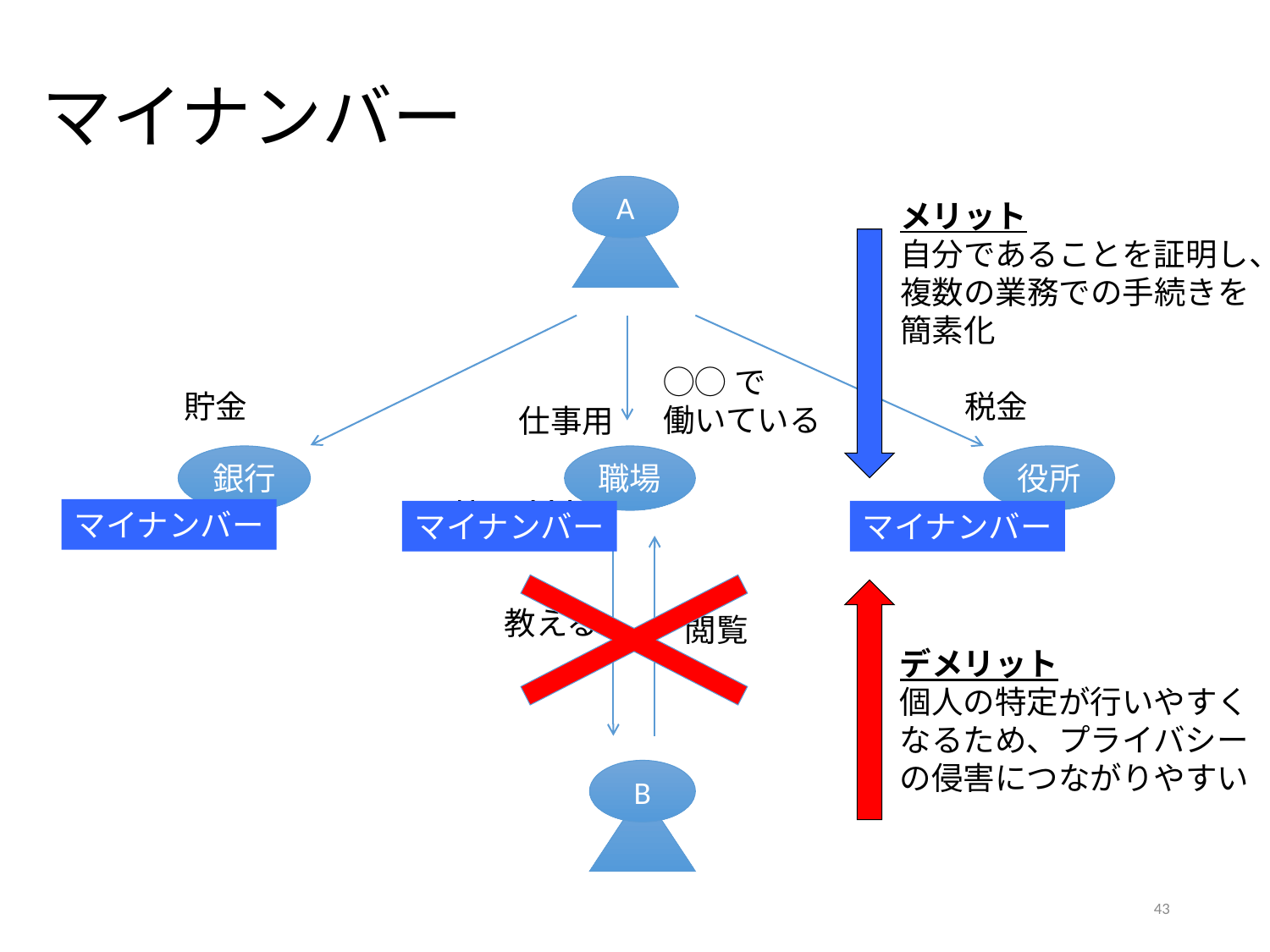

# マイナンバー
A

メリット
自分であることを証明し、
複数の業務での手続きを
簡素化

◯◯で
働いている
貯金
税金
仕事用
銀行
職場
役所
User:AAA
User:AAA
マイナンバー
マイナンバー
マイナンバー
User:AAA

教える
閲覧
デメリット
個人の特定が行いやすく
なるため、プライバシー
の侵害につながりやすい
B

43